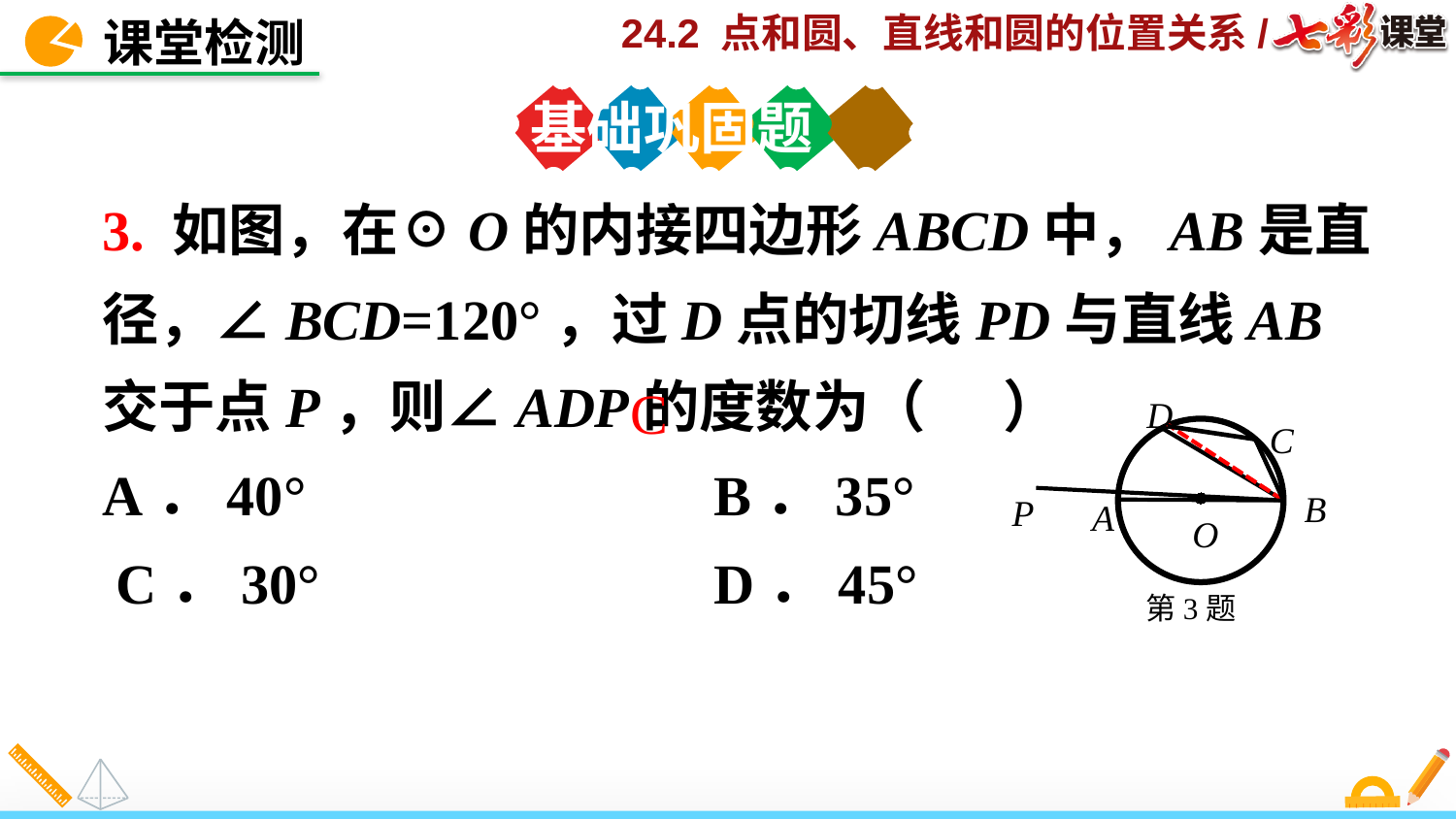

课堂检测

基础巩固题

3. 如图，在☉O的内接四边形ABCD中，AB是直径，∠BCD=120°，过D点的切线PD与直线AB交于点P，则∠ADP的度数为（      ）
A．40°                             B．35°
 C．30°                            D．45°
C
D
C

B
P
A

O
第3题